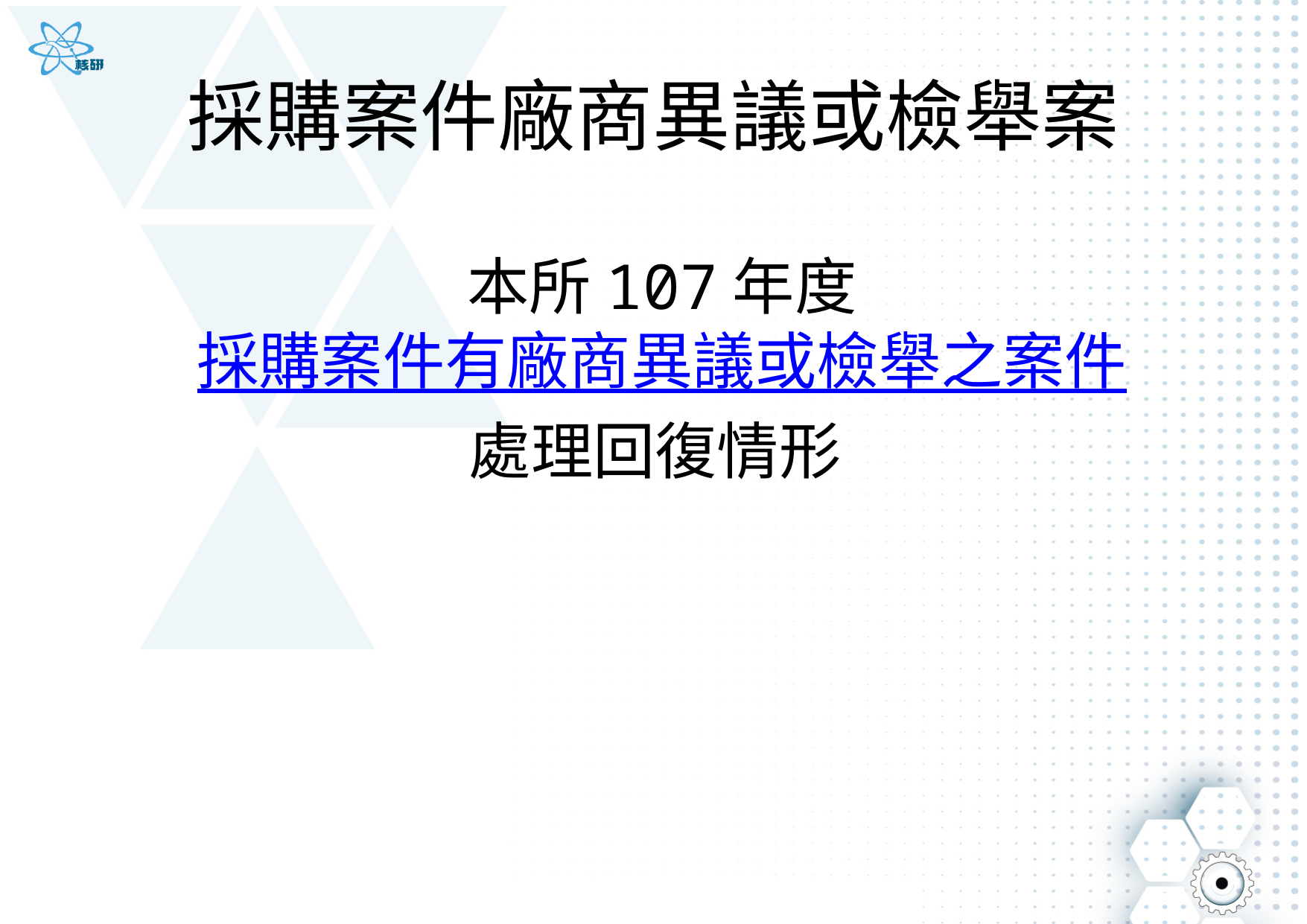

# 採購案件廠商異議或檢舉案
本所107年度
採購案件有廠商異議或檢舉之案件
處理回復情形